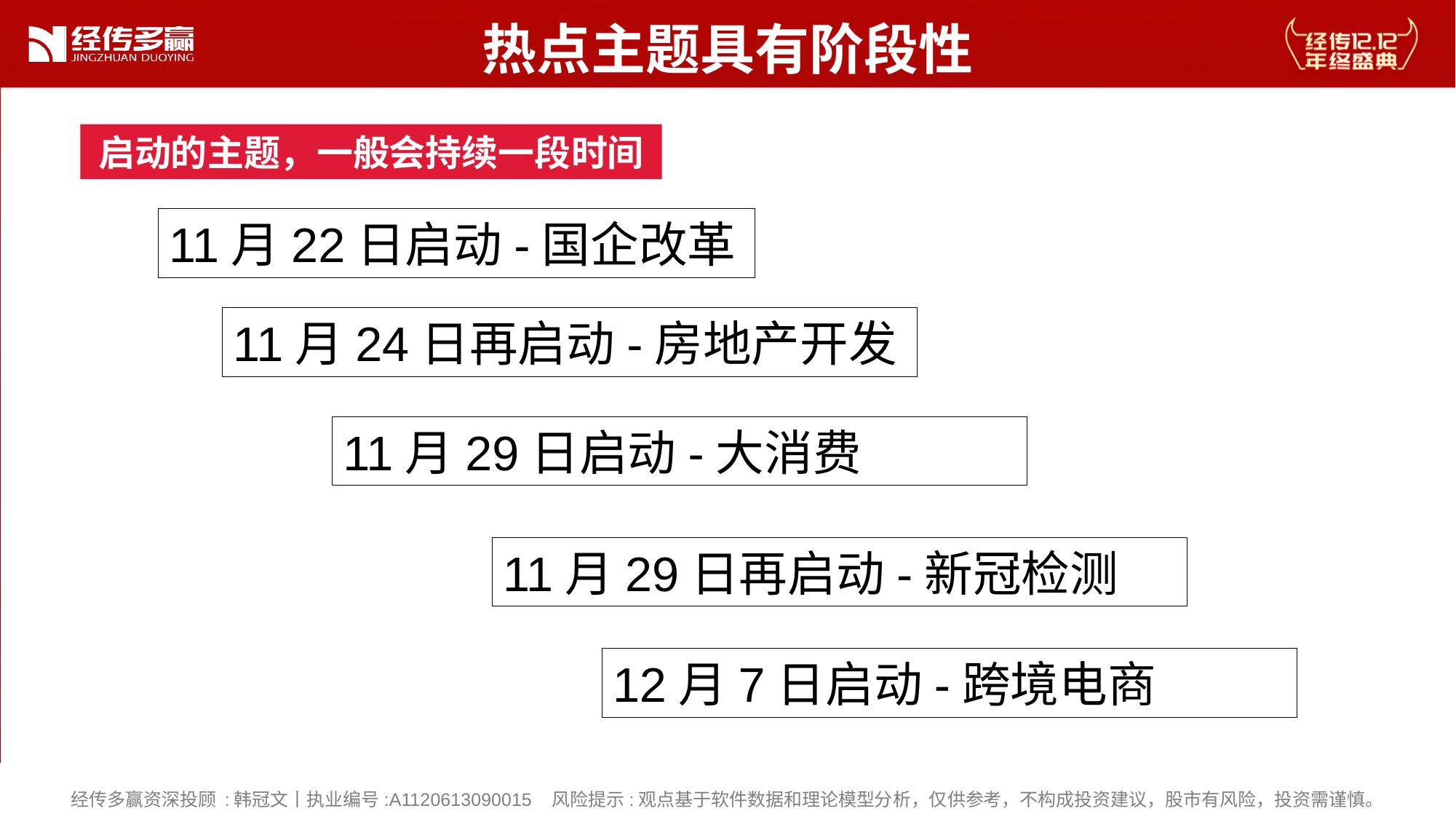

热点主题具有阶段性
启动的主题，一般会持续一段时间
热点主题具有阶段性
11月22日启动-国企改革
11月24日再启动-房地产开发
11月29日启动-大消费
11月29日再启动-新冠检测
12月7日启动-跨境电商